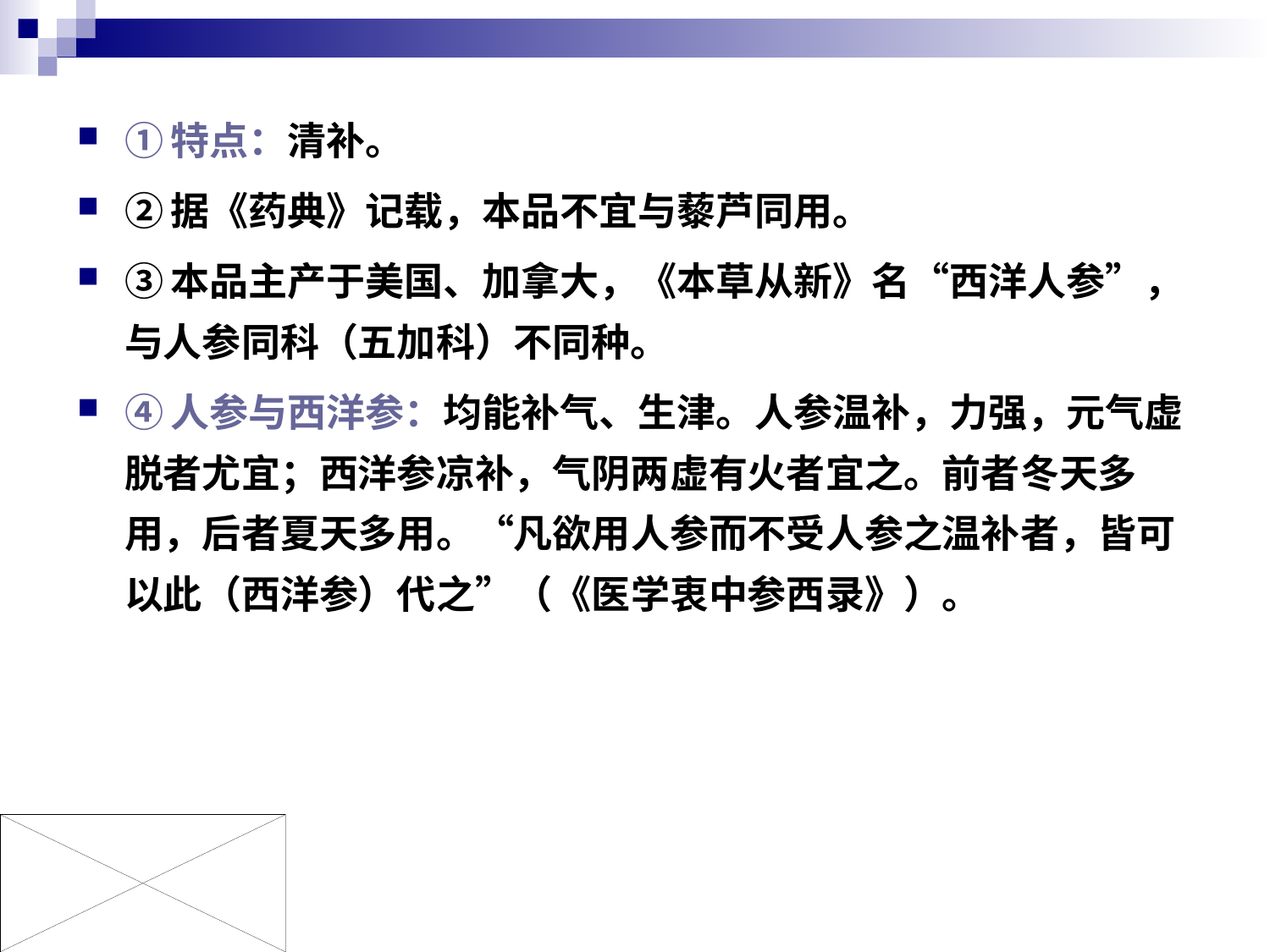

# ①特点：清补。
②据《药典》记载，本品不宜与藜芦同用。
③本品主产于美国、加拿大，《本草从新》名“西洋人参”，与人参同科（五加科）不同种。
④人参与西洋参：均能补气、生津。人参温补，力强，元气虚脱者尤宜；西洋参凉补，气阴两虚有火者宜之。前者冬天多用，后者夏天多用。“凡欲用人参而不受人参之温补者，皆可以此（西洋参）代之”（《医学衷中参西录》）。